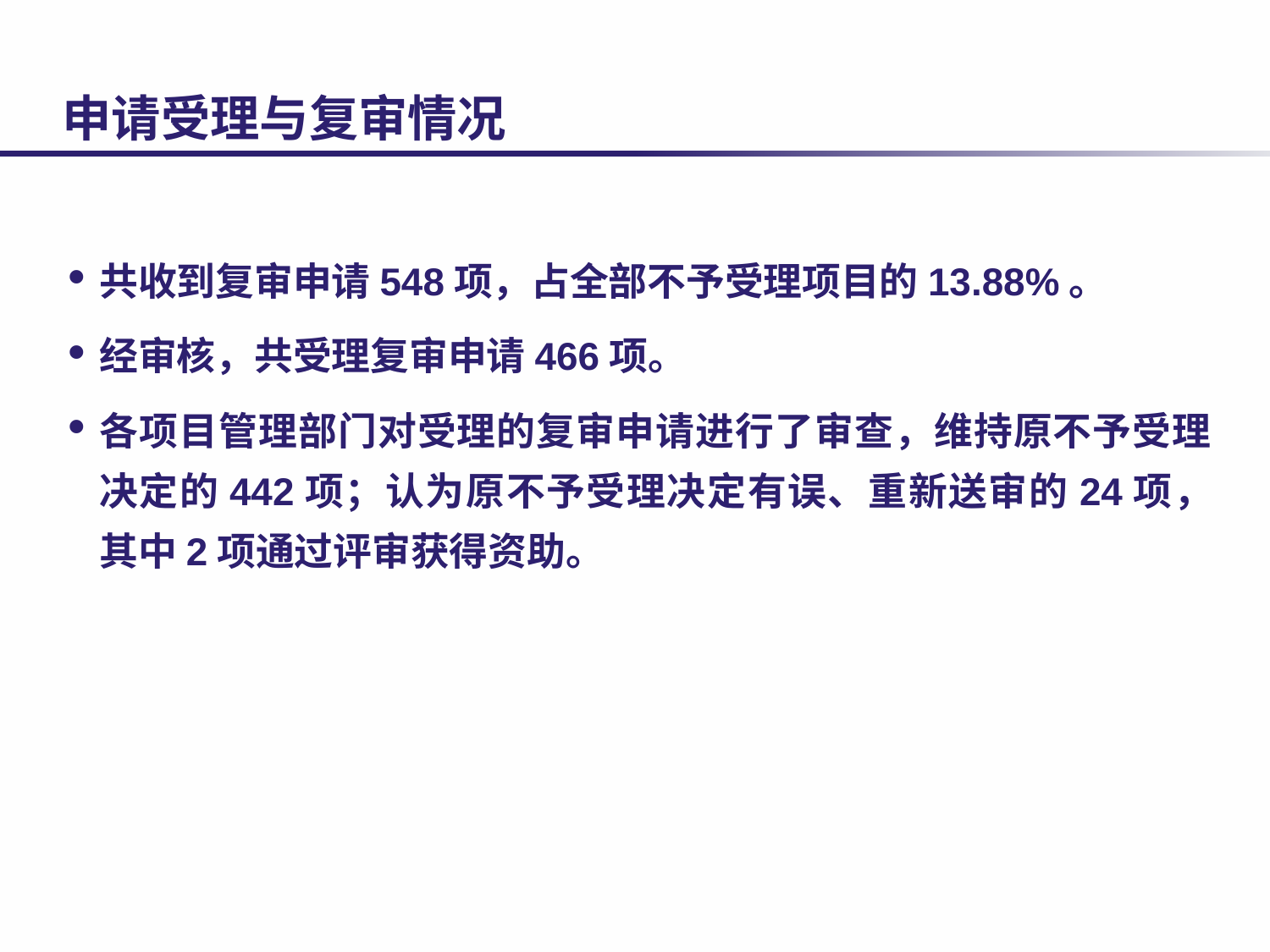

# 申请受理与复审情况

共收到复审申请548项，占全部不予受理项目的13.88%。
经审核，共受理复审申请466项。
各项目管理部门对受理的复审申请进行了审查，维持原不予受理决定的442项；认为原不予受理决定有误、重新送审的24项，其中2项通过评审获得资助。